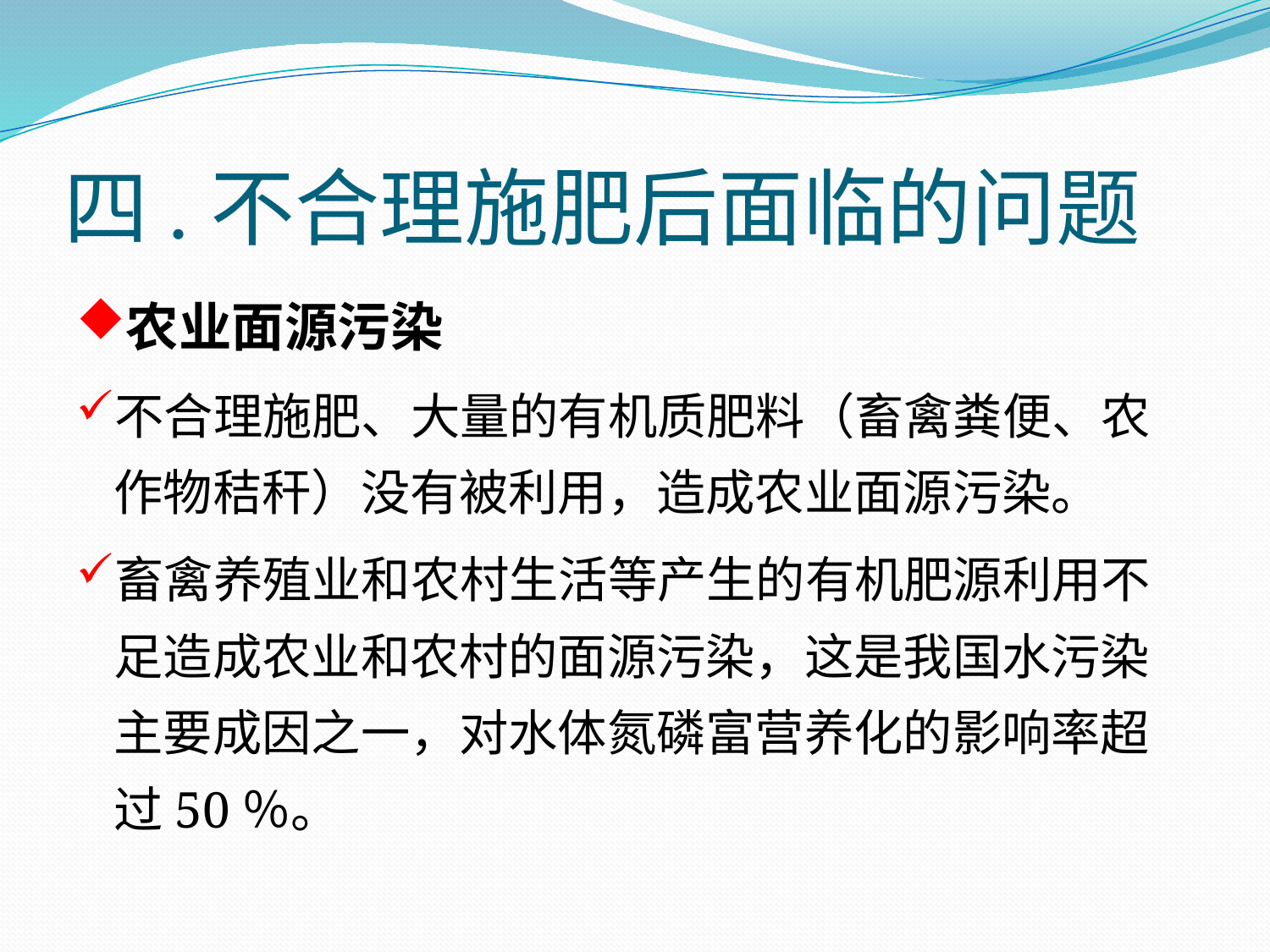

# 四.不合理施肥后面临的问题
农业面源污染
不合理施肥、大量的有机质肥料（畜禽粪便、农作物秸秆）没有被利用，造成农业面源污染。
畜禽养殖业和农村生活等产生的有机肥源利用不足造成农业和农村的面源污染，这是我国水污染主要成因之一，对水体氮磷富营养化的影响率超过50％。